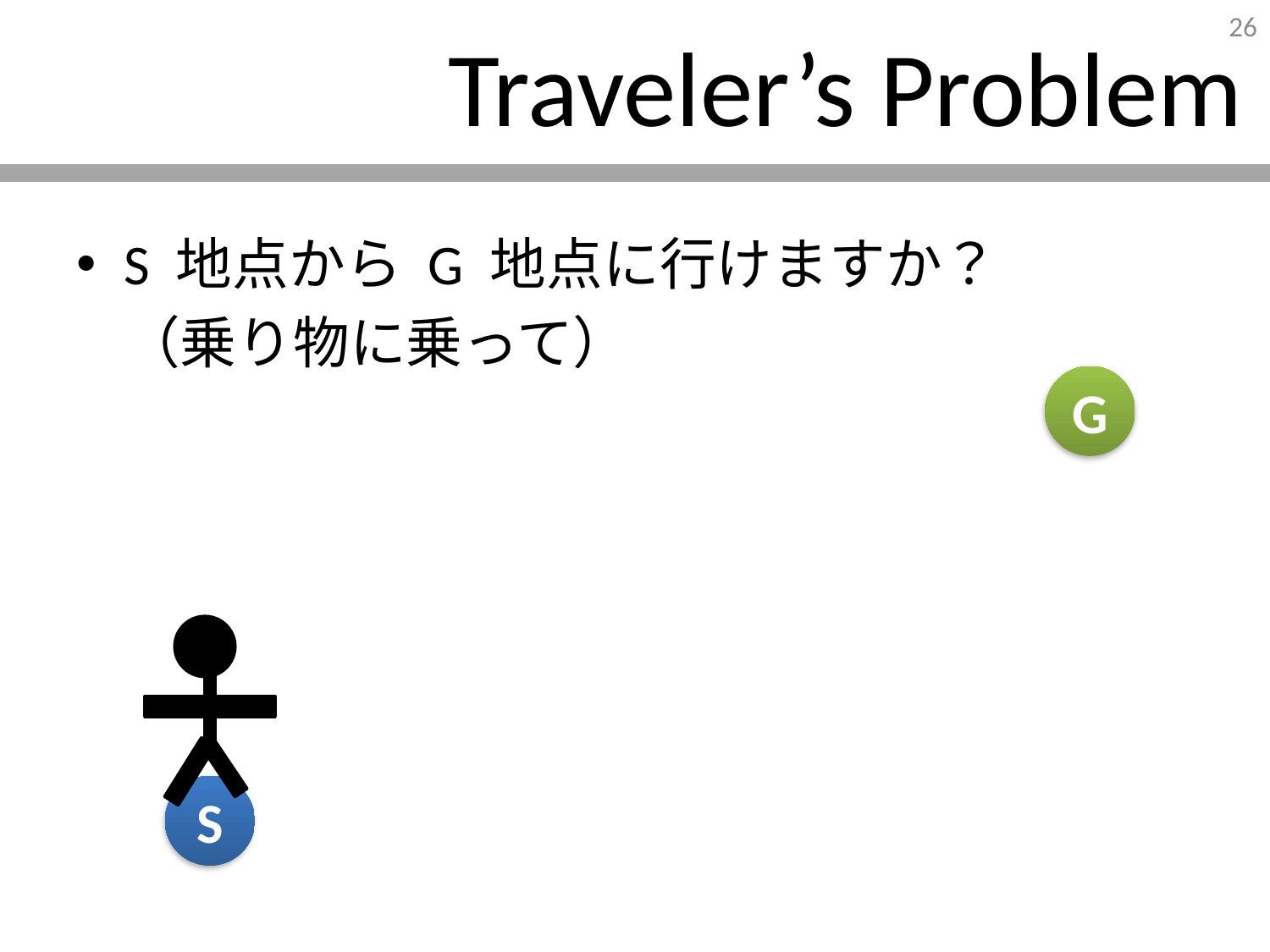

# Traveler’s Problem
S 地点から G 地点に行けますか？
	（乗り物に乗って）
G

S